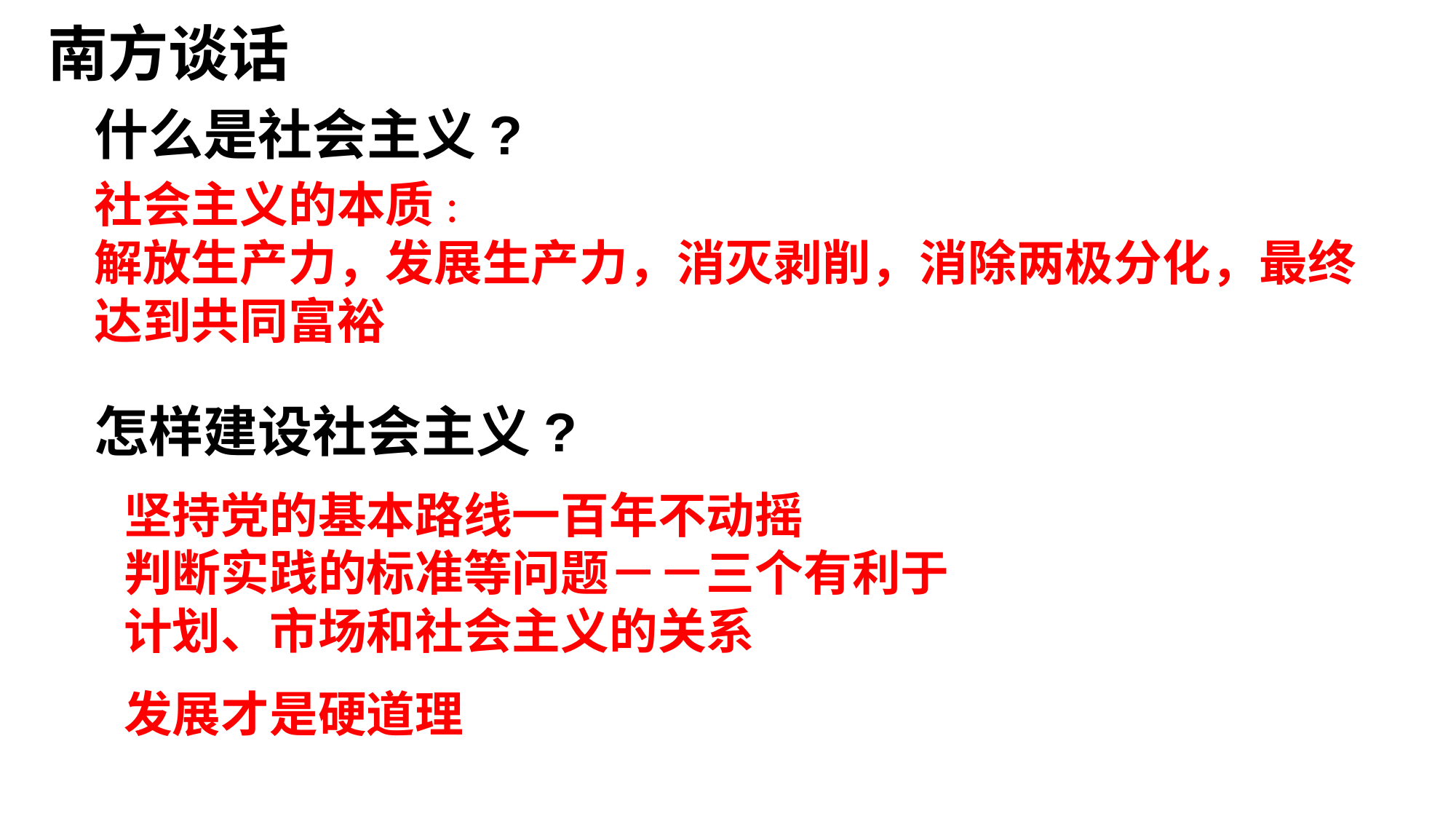

南方谈话
什么是社会主义?
　　　　　　　　　　　　　　　　　　　　
社会主义的本质:
解放生产力，发展生产力，消灭剥削，消除两极分化，最终达到共同富裕
怎样建设社会主义?
坚持党的基本路线一百年不动摇
判断实践的标准等问题－－三个有利于
计划、市场和社会主义的关系
发展才是硬道理